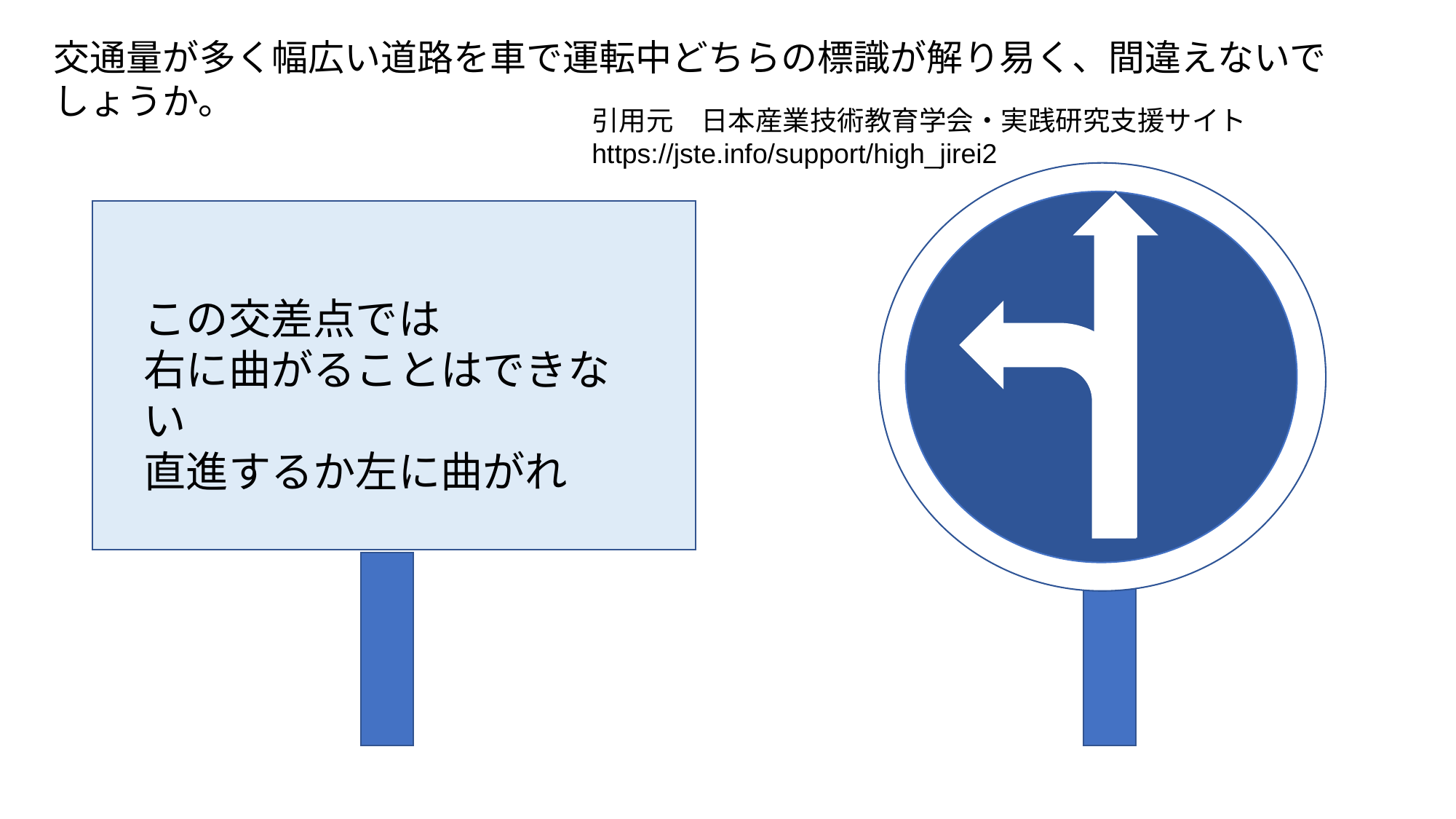

交通量が多く幅広い道路を車で運転中どちらの標識が解り易く、間違えないでしょうか。
引用元　日本産業技術教育学会・実践研究支援サイト
https://jste.info/support/high_jirei2

この交差点では
右に曲がることはできない
直進するか左に曲がれ